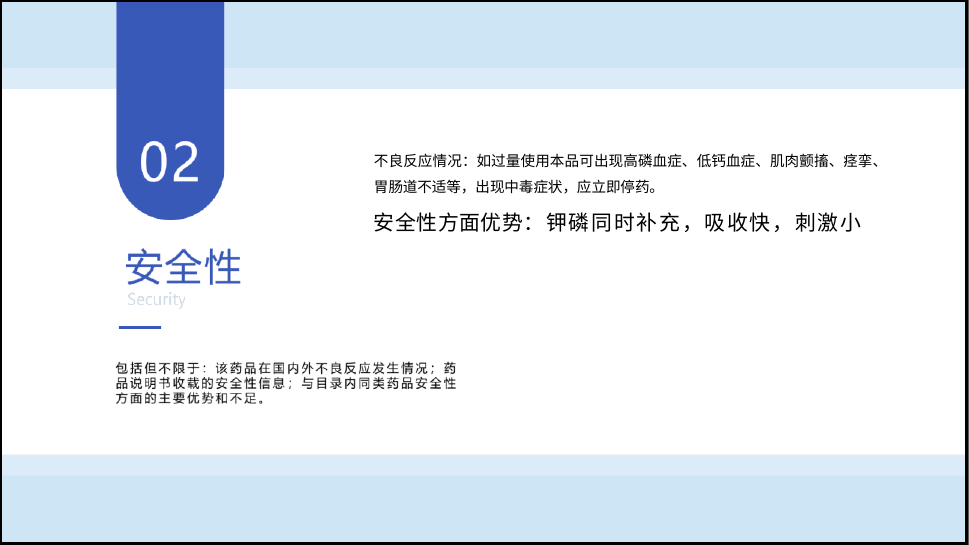

不良反应情况：如过量使用本品可出现高磷血症、低钙血症、肌肉颤搐、痉挛、胃肠道不适等，出现中毒症状，应立即停药。
安全性方面优势：钾磷同时补充，吸收快，刺激小